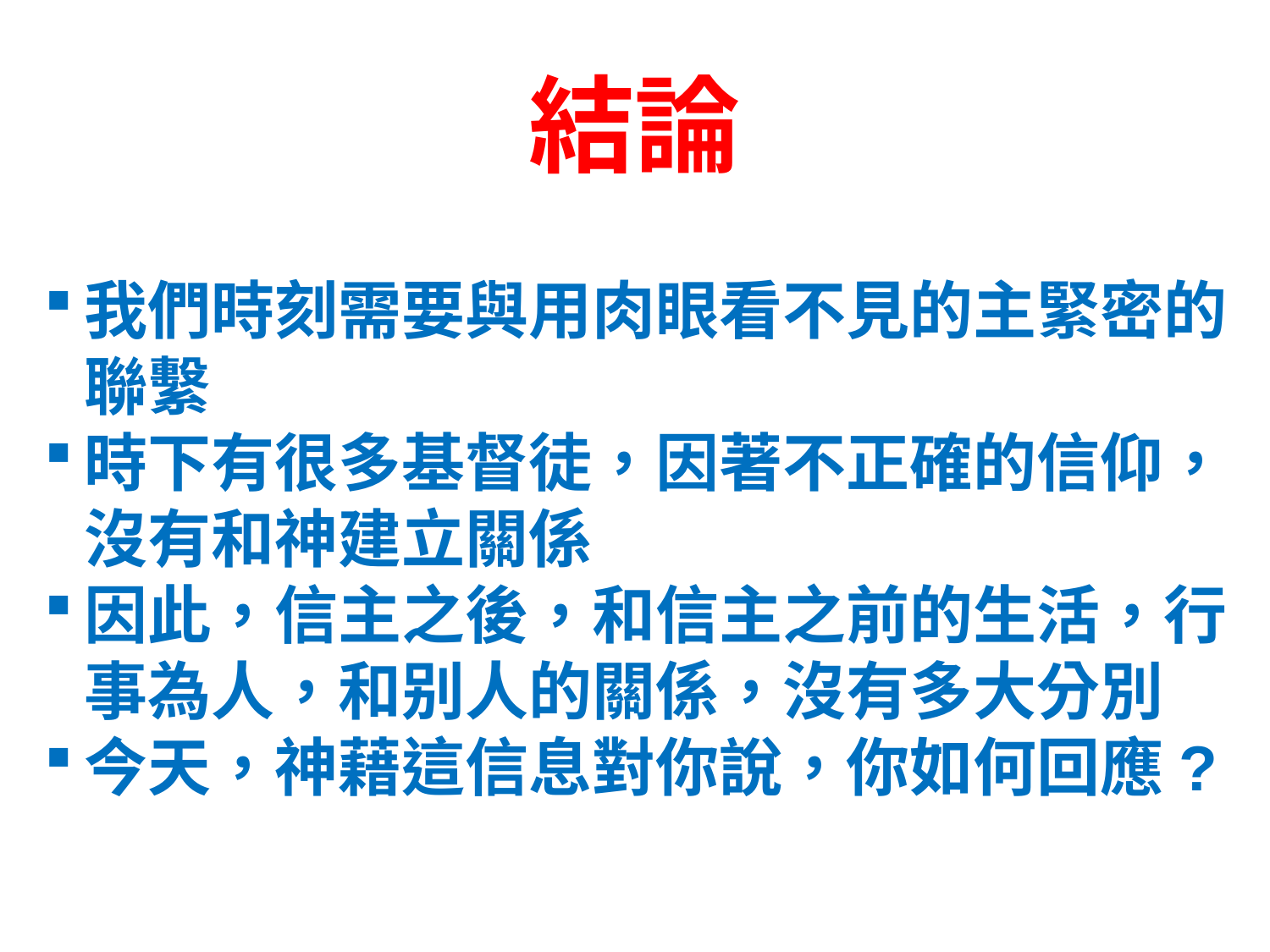

結論
我們時刻需要與用肉眼看不見的主緊密的聯繫
時下有很多基督徒，因著不正確的信仰，沒有和神建立關係
因此，信主之後，和信主之前的生活，行事為人，和别人的關係，沒有多大分別
今天，神藉這信息對你說，你如何回應?